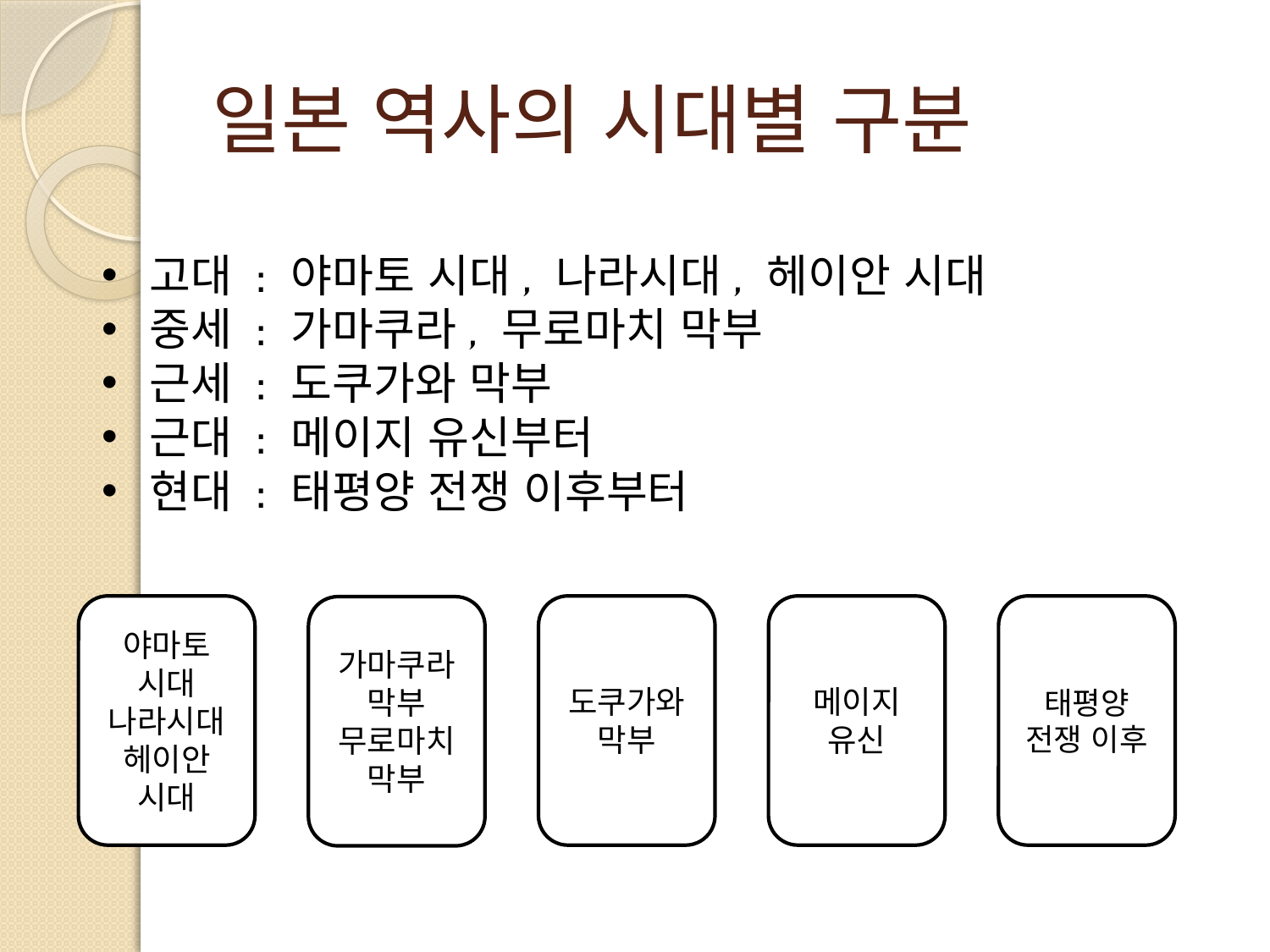

# 일본 역사의 시대별 구분
고대 : 야마토 시대, 나라시대, 헤이안 시대
중세 : 가마쿠라, 무로마치 막부
근세 : 도쿠가와 막부
근대 : 메이지 유신부터
현대 : 태평양 전쟁 이후부터
야마토 시대
나라시대
헤이안 시대
도쿠가와 막부
메이지 유신
태평양 전쟁 이후
가마쿠라막부
무로마치 막부